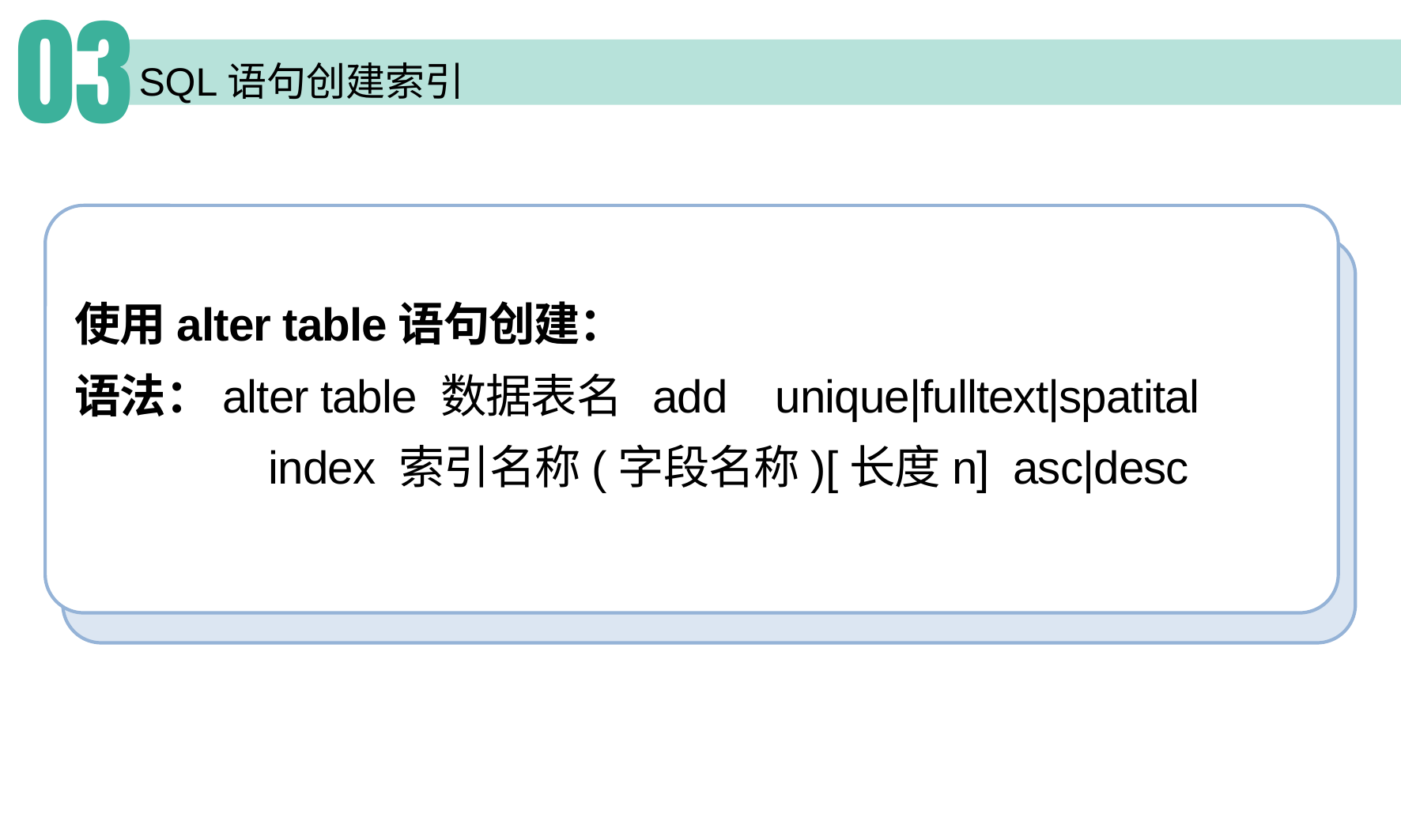

03

SQL语句创建索引

使用alter table语句创建：
语法：alter table 数据表名  add    unique|fulltext|spatital
                index 索引名称(字段名称)[长度n]  asc|desc